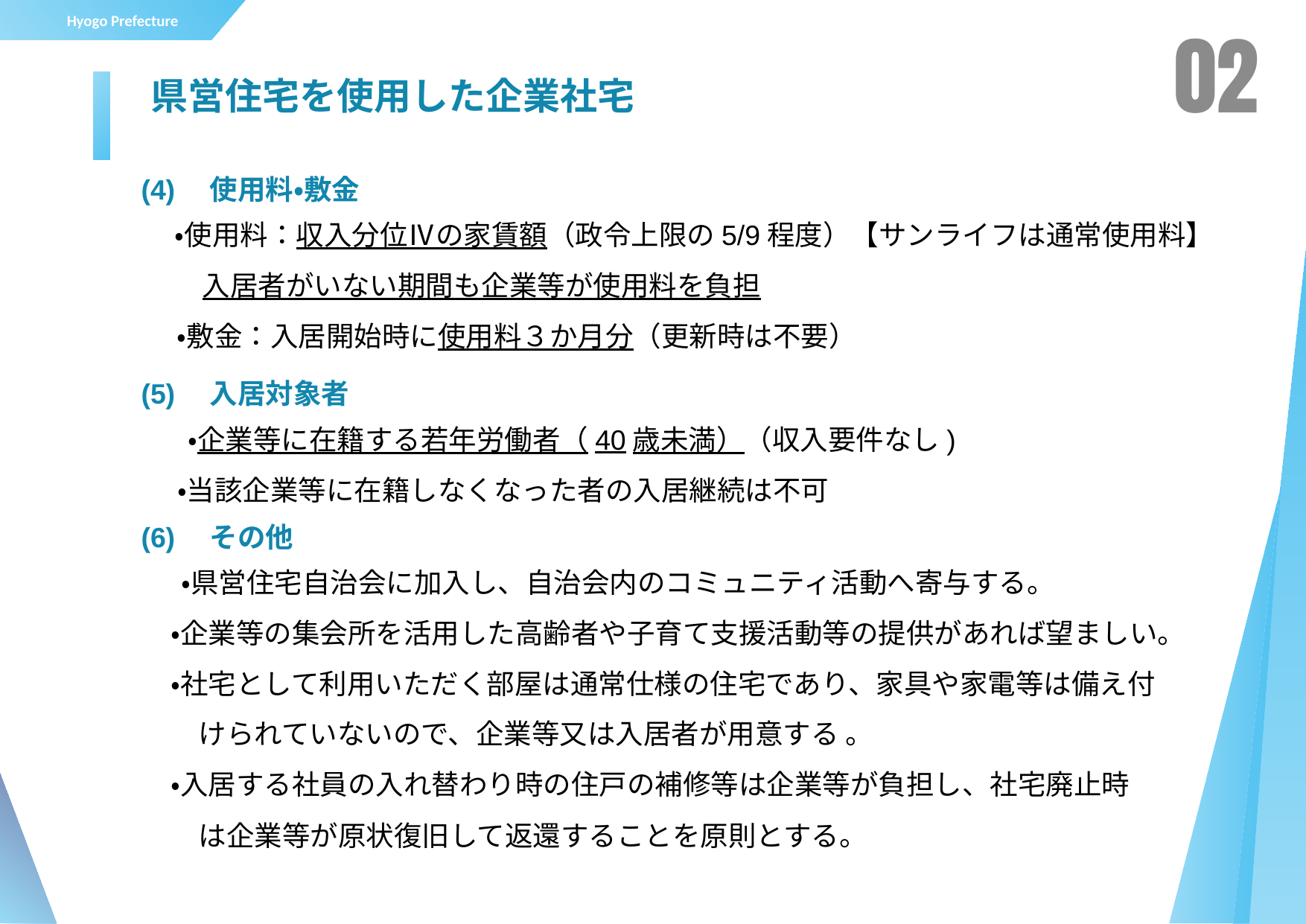

02

# 県営住宅を使用した企業社宅
(4)　使用料・敷金
 ・使用料：収入分位Ⅳの家賃額（政令上限の5/9程度）【サンライフは通常使用料】
     入居者がいない期間も企業等が使用料を負担
 ・敷金：入居開始時に使用料３か月分（更新時は不要）
(5)　入居対象者
 ・企業等に在籍する若年労働者（40歳未満）（収入要件なし)
・当該企業等に在籍しなくなった者の入居継続は不可
(6)　その他
 ・県営住宅自治会に加入し、自治会内のコミュニティ活動へ寄与する。
・企業等の集会所を活用した高齢者や子育て支援活動等の提供があれば望ましい。
・社宅として利用いただく部屋は通常仕様の住宅であり、家具や家電等は備え付
　けられていないので、企業等又は入居者が用意する 。
・入居する社員の入れ替わり時の住戸の補修等は企業等が負担し、社宅廃止時
　は企業等が原状復旧して返還することを原則とする。